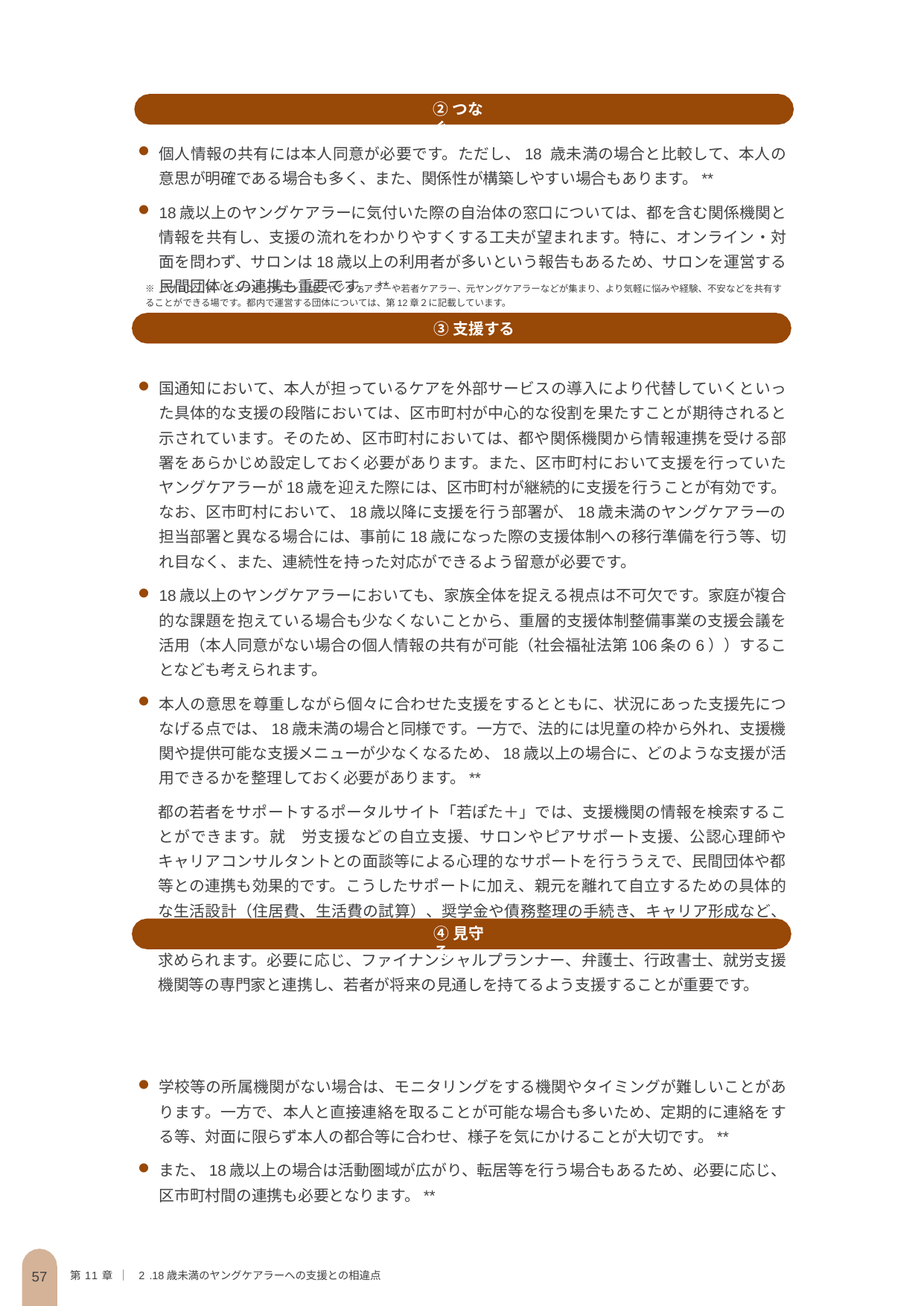

②つなぐ

個人情報の共有には本人同意が必要です。ただし、18 歳未満の場合と比較して、本人の意思が明確である場合も多く、また、関係性が構築しやすい場合もあります。**
18歳以上のヤングケアラーに気付いた際の自治体の窓口については、都を含む関係機関と情報を共有し、支援の流れをわかりやすくする工夫が望まれます。特に、オンライン・対面を問わず、サロンは18歳以上の利用者が多いという報告もあるため、サロンを運営する民間団体との連携も重要です。**

国通知において、本人が担っているケアを外部サービスの導入により代替していくといった具体的な支援の段階においては、区市町村が中心的な役割を果たすことが期待されると示されています。そのため、区市町村においては、都や関係機関から情報連携を受ける部署をあらかじめ設定しておく必要があります。また、区市町村において支援を行っていたヤングケアラーが18歳を迎えた際には、区市町村が継続的に支援を行うことが有効です。なお、区市町村において、18歳以降に支援を行う部署が、18歳未満のヤングケアラーの担当部署と異なる場合には、事前に18歳になった際の支援体制への移行準備を行う等、切れ目なく、また、連続性を持った対応ができるよう留意が必要です。
18歳以上のヤングケアラーにおいても、家族全体を捉える視点は不可欠です。家庭が複合的な課題を抱えている場合も少なくないことから、重層的支援体制整備事業の支援会議を活用（本人同意がない場合の個人情報の共有が可能（社会福祉法第106条の6））することなども考えられます。
本人の意思を尊重しながら個々に合わせた支援をするとともに、状況にあった支援先につなげる点では、18歳未満の場合と同様です。一方で、法的には児童の枠から外れ、支援機関や提供可能な支援メニューが少なくなるため、18歳以上の場合に、どのような支援が活用できるかを整理しておく必要があります。**
都の若者をサポートするポータルサイト「若ぽた＋」では、支援機関の情報を検索することができます。就　労支援などの自立支援、サロンやピアサポート支援、公認心理師やキャリアコンサルタントとの面談等による心理的なサポートを行ううえで、民間団体や都等との連携も効果的です。こうしたサポートに加え、親元を離れて自立するための具体的な生活設計（住居費、生活費の試算）、奨学金や債務整理の手続き、キャリア形成など、生活を現実的に成り立たせるための実利的な情報提供やライフプランニングの支援が強く求められます。必要に応じ、ファイナンシャルプランナー、弁護士、行政書士、就労支援機関等の専門家と連携し、若者が将来の見通しを持てるよう支援することが重要です。

学校等の所属機関がない場合は、モニタリングをする機関やタイミングが難しいことがあります。一方で、本人と直接連絡を取ることが可能な場合も多いため、定期的に連絡をする等、対面に限らず本人の都合等に合わせ、様子を気にかけることが大切です。**
また、18歳以上の場合は活動圏域が広がり、転居等を行う場合もあるため、必要に応じ、区市町村間の連携も必要となります。**
※ 「サロン」や「オンラインサロン」は、ヤングケアラーや若者ケアラー、元ヤングケアラーなどが集まり、より気軽に悩みや経験、不安などを共有することができる場です。都内で運営する団体については、第12章２に記載しています。

③支援する

④見守る

57
第11章 ｜ 2.18歳未満のヤングケアラーへの支援との相違点